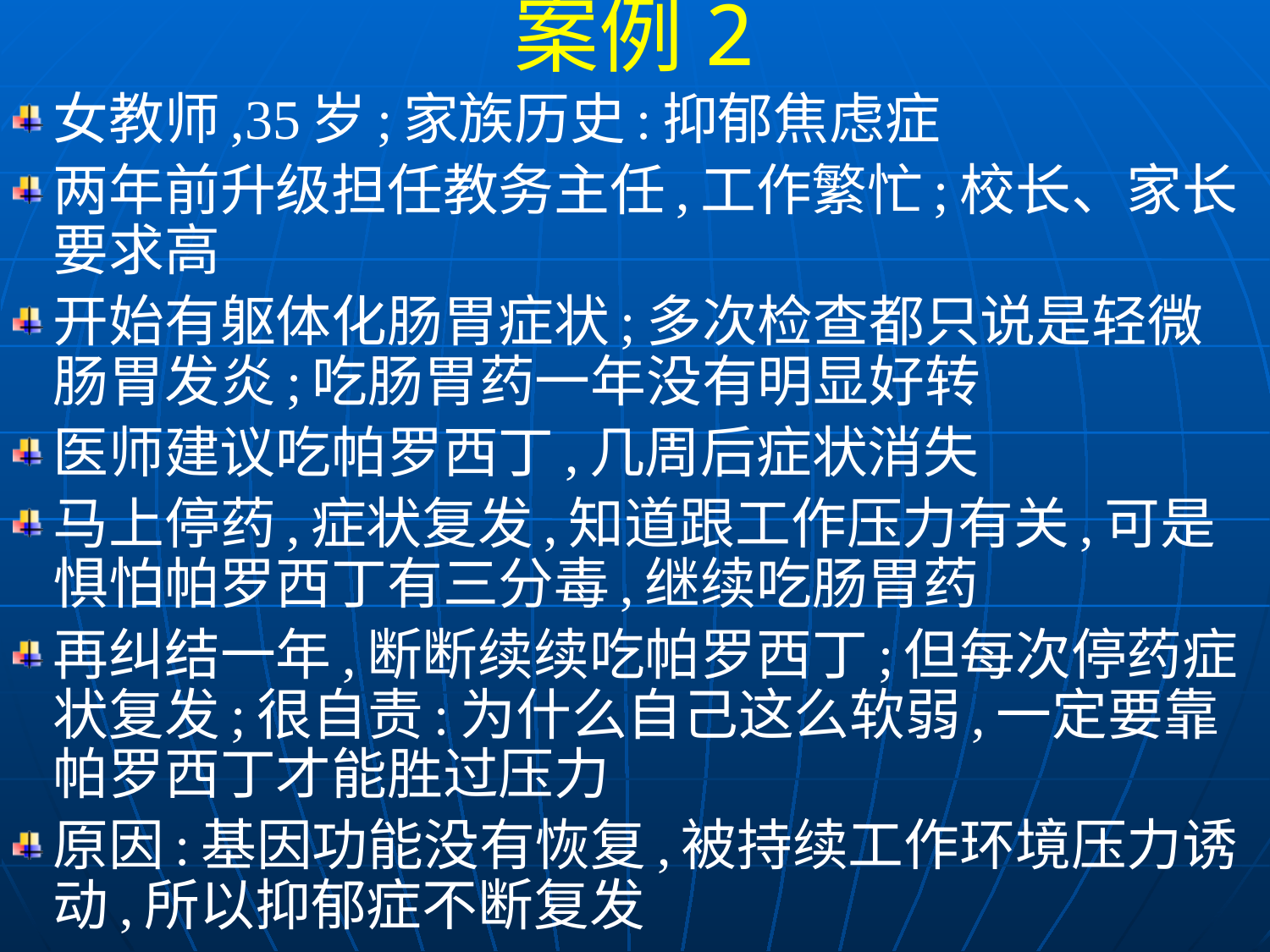

案例2
女教师,35岁;家族历史:抑郁焦虑症
两年前升级担任教务主任,工作繁忙;校长、家长要求高
开始有躯体化肠胃症状;多次检查都只说是轻微肠胃发炎;吃肠胃药一年没有明显好转
医师建议吃帕罗西丁,几周后症状消失
马上停药,症状复发,知道跟工作压力有关,可是惧怕帕罗西丁有三分毒,继续吃肠胃药
再纠结一年,断断续续吃帕罗西丁;但每次停药症状复发;很自责:为什么自己这么软弱,一定要靠帕罗西丁才能胜过压力
原因:基因功能没有恢复,被持续工作环境压力诱动,所以抑郁症不断复发